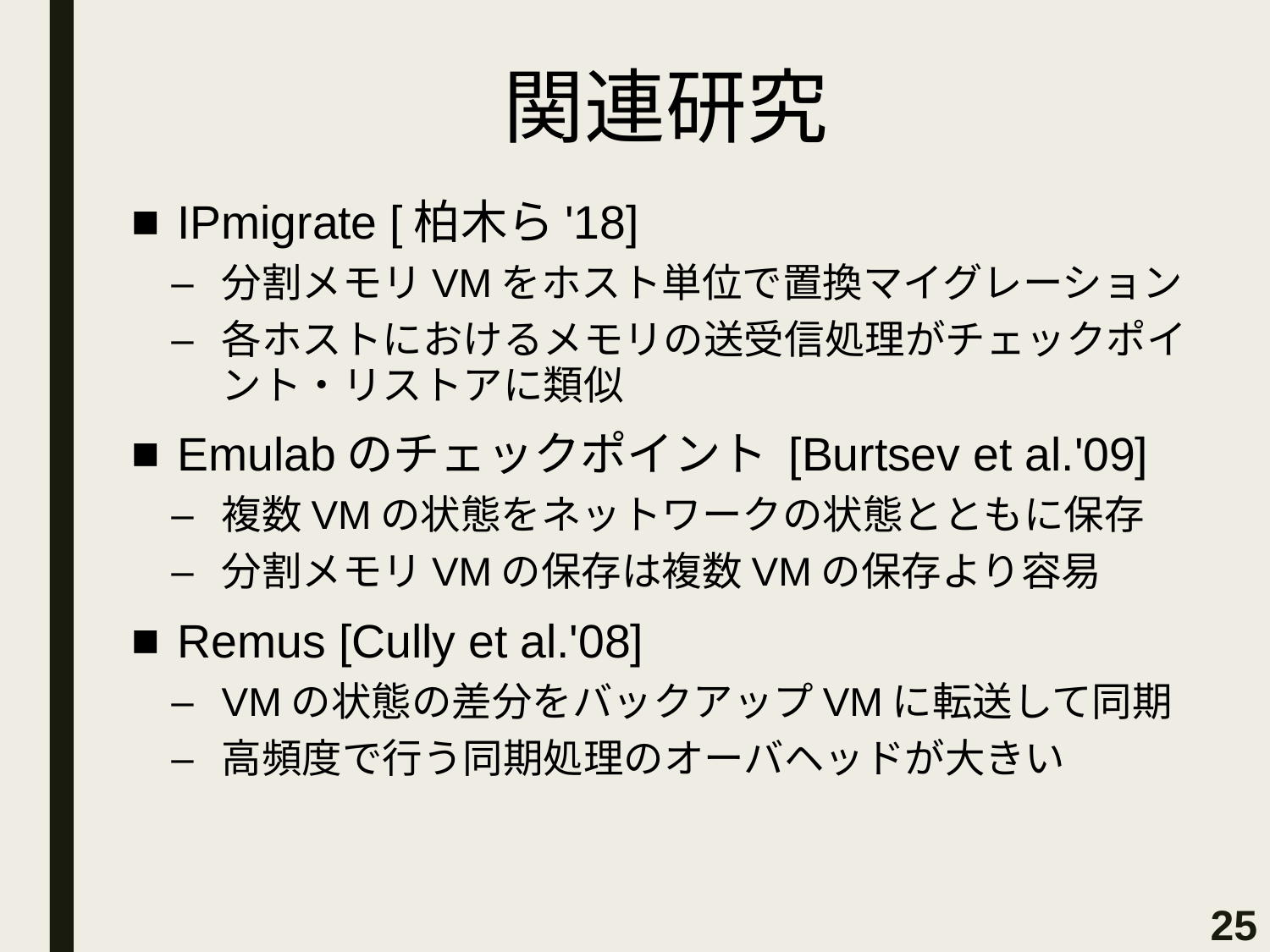

# 関連研究
IPmigrate [柏木ら'18]
分割メモリVMをホスト単位で置換マイグレーション
各ホストにおけるメモリの送受信処理がチェックポイント・リストアに類似
Emulabのチェックポイント [Burtsev et al.'09]
複数VMの状態をネットワークの状態とともに保存
分割メモリVMの保存は複数VMの保存より容易
Remus [Cully et al.'08]
VMの状態の差分をバックアップVMに転送して同期
高頻度で行う同期処理のオーバヘッドが大きい
25